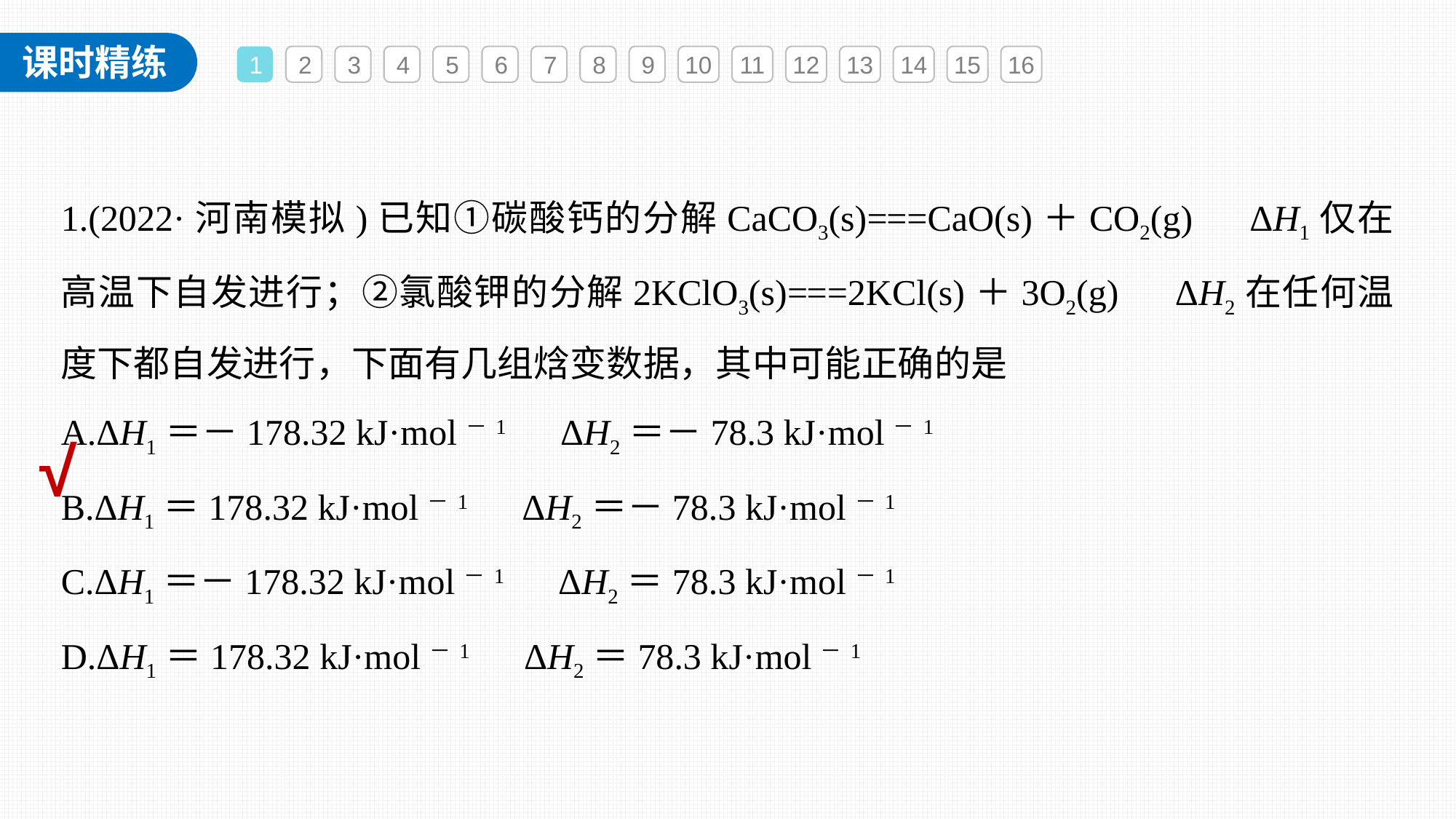

1
2
3
4
5
6
7
8
9
10
11
12
13
14
15
16
1.(2022·河南模拟)已知①碳酸钙的分解CaCO3(s)===CaO(s)＋CO2(g)　ΔH1仅在高温下自发进行；②氯酸钾的分解2KClO3(s)===2KCl(s)＋3O2(g)　ΔH2在任何温度下都自发进行，下面有几组焓变数据，其中可能正确的是
A.ΔH1＝－178.32 kJ·mol－1　ΔH2＝－78.3 kJ·mol－1
B.ΔH1＝178.32 kJ·mol－1　ΔH2＝－78.3 kJ·mol－1
C.ΔH1＝－178.32 kJ·mol－1　ΔH2＝78.3 kJ·mol－1
D.ΔH1＝178.32 kJ·mol－1　ΔH2＝78.3 kJ·mol－1
√